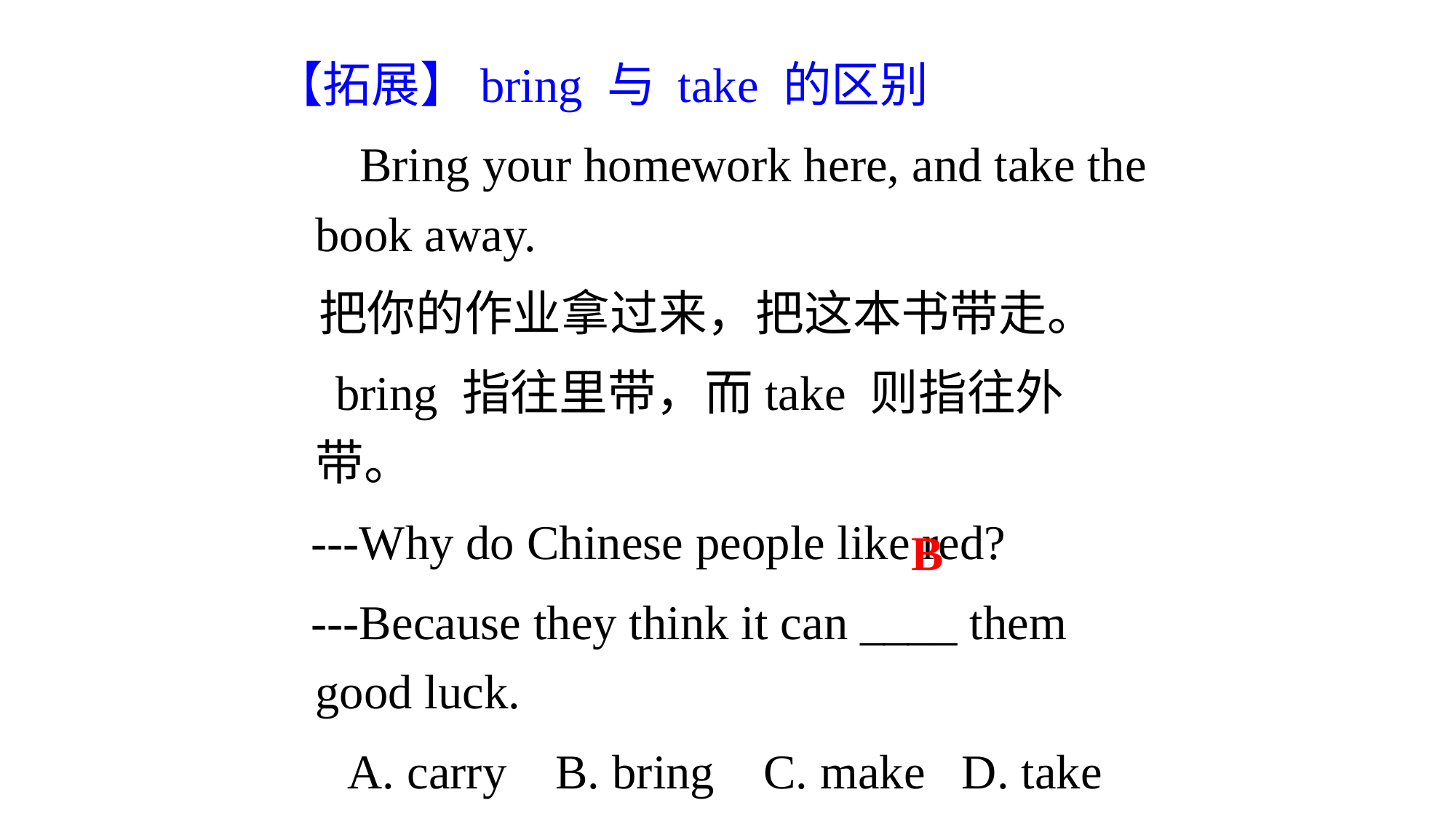

【拓展】bring 与 take 的区别
       Bring your homework here, and take the book away.
   把你的作业拿过来，把这本书带走。
     bring 指往里带，而take 则指往外带。
   ---Why do Chinese people like red?
   ---Because they think it can ____ them good luck.
      A. carry    B. bring    C. make   D. take
B